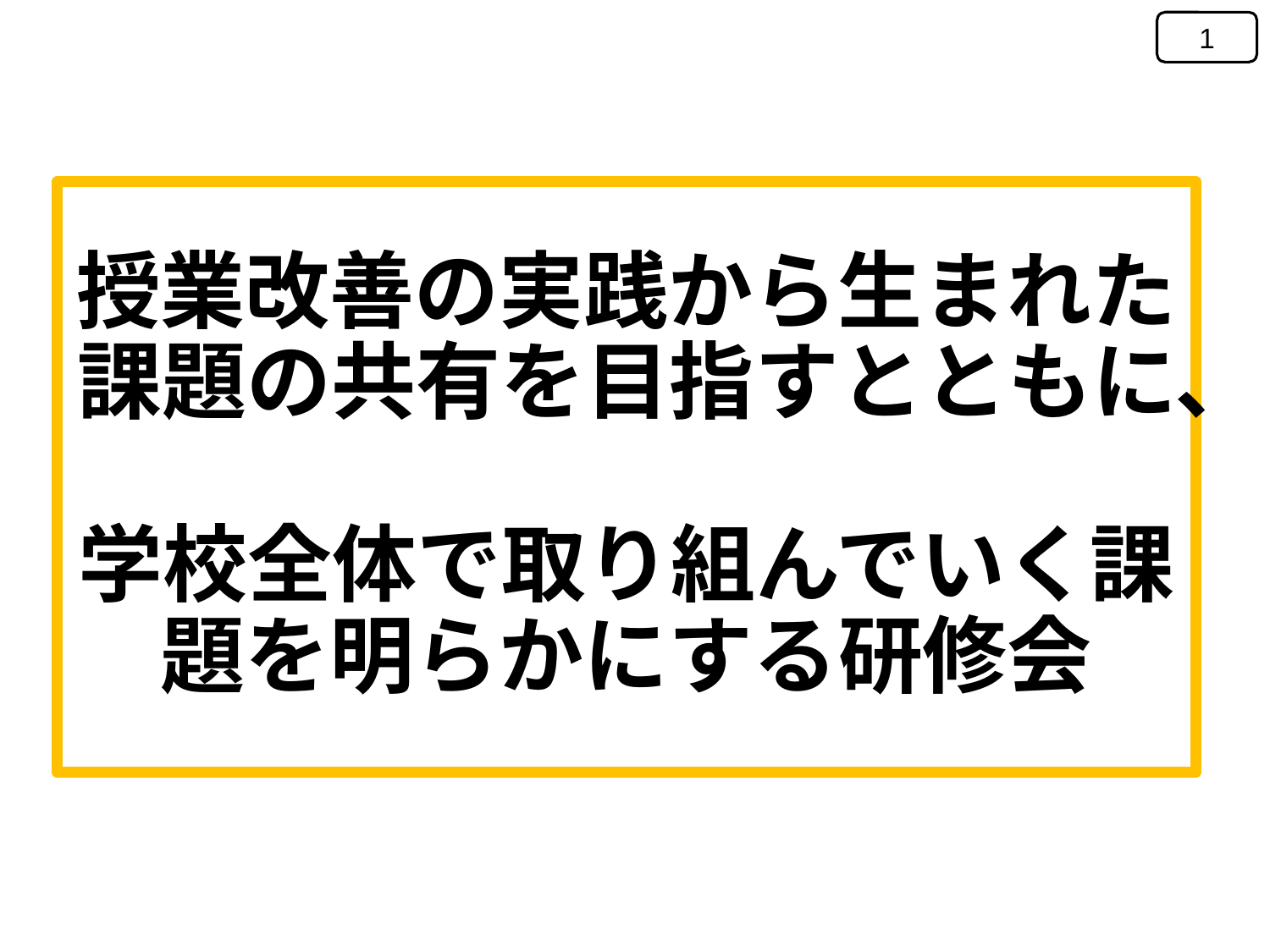

1
# 授業改善の実践から生まれた 課題の共有を目指すとともに、 学校全体で取り組んでいく課題を明らかにする研修会